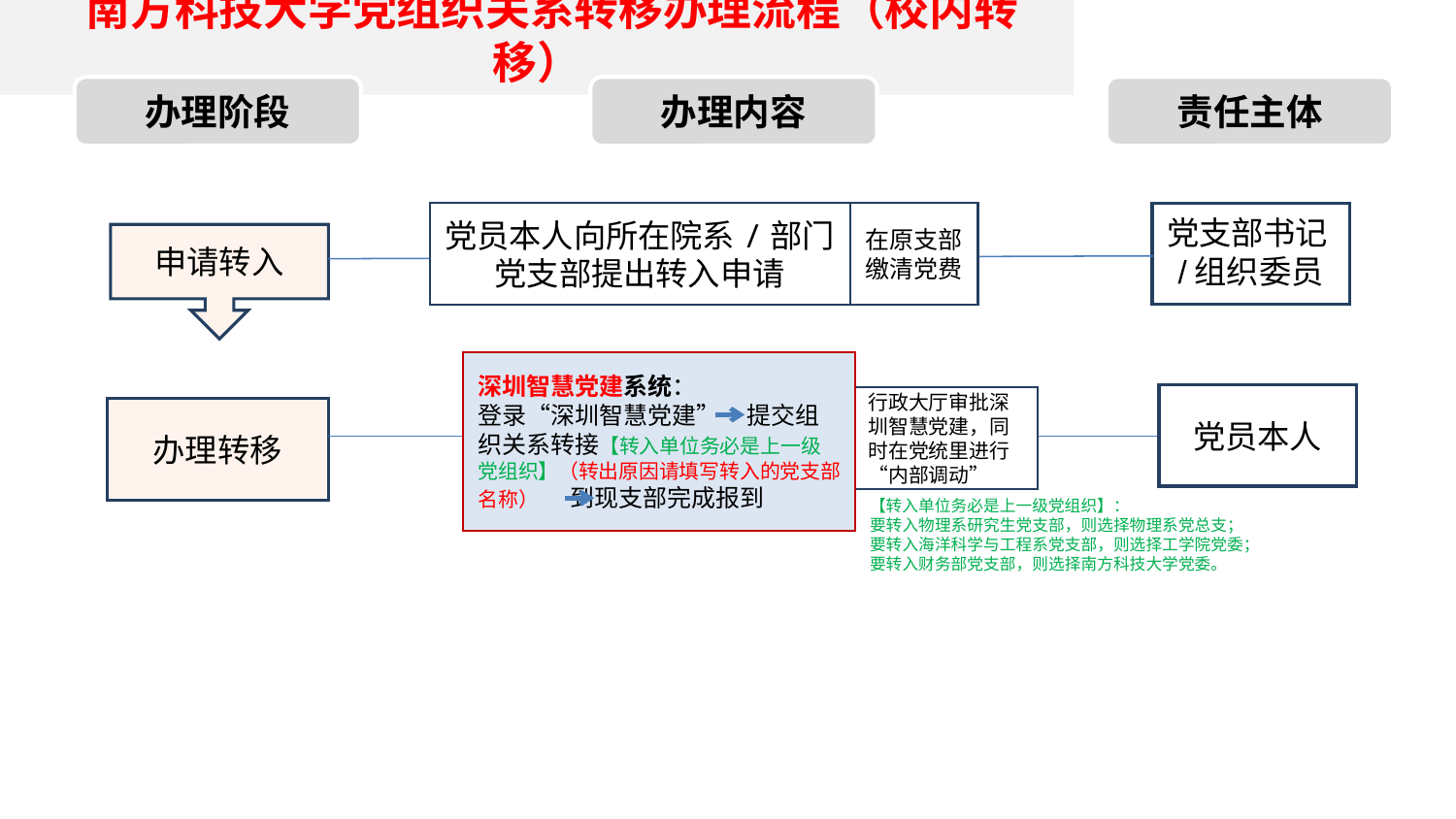

南方科技大学党组织关系转移办理流程（校内转移）
办理阶段
办理内容
责任主体
党员本人向所在院系/部门党支部提出转入申请
在原支部缴清党费

党支部书记/组织委员

申请转入
深圳智慧党建系统：
登录“深圳智慧党建”     提交组织关系转接【转入单位务必是上一级党组织】（转出原因请填写转入的党支部名称）      到现支部完成报到
党员本人
行政大厅审批深圳智慧党建，同时在党统里进行“内部调动”
办理转移

【转入单位务必是上一级党组织】：
要转入物理系研究生党支部，则选择物理系党总支；
要转入海洋科学与工程系党支部，则选择工学院党委；
要转入财务部党支部，则选择南方科技大学党委。